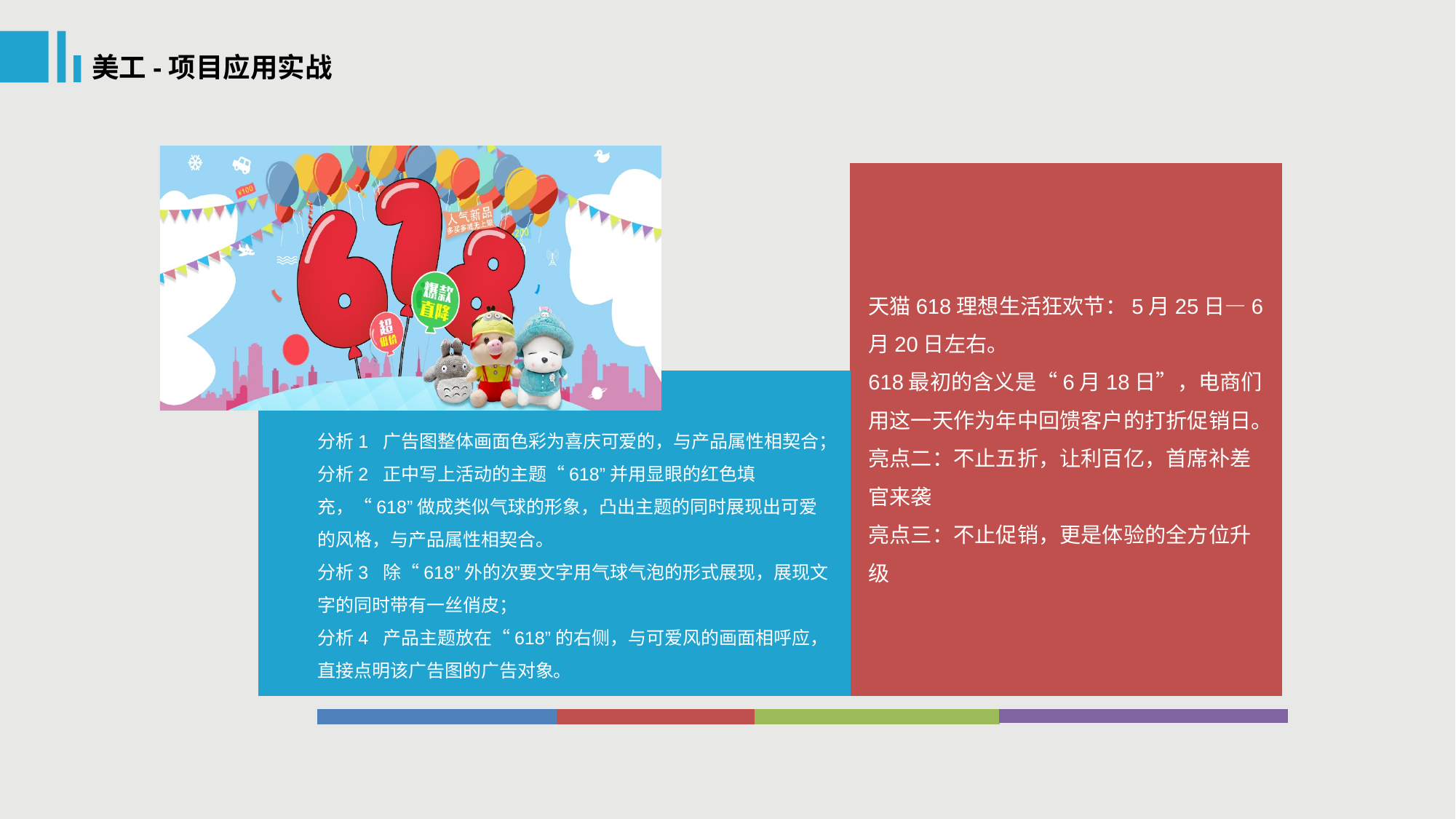

美工-项目应用实战

天猫618理想生活狂欢节：5月25日—6月20日左右。
618最初的含义是“6月18日”，电商们用这一天作为年中回馈客户的打折促销日。
亮点二：不止五折，让利百亿，首席补差官来袭
亮点三：不止促销，更是体验的全方位升级

分析1  广告图整体画面色彩为喜庆可爱的，与产品属性相契合；
分析2  正中写上活动的主题“618”并用显眼的红色填充，“618”做成类似气球的形象，凸出主题的同时展现出可爱的风格，与产品属性相契合。
分析3  除“618”外的次要文字用气球气泡的形式展现，展现文字的同时带有一丝俏皮；
分析4  产品主题放在“618”的右侧，与可爱风的画面相呼应，直接点明该广告图的广告对象。